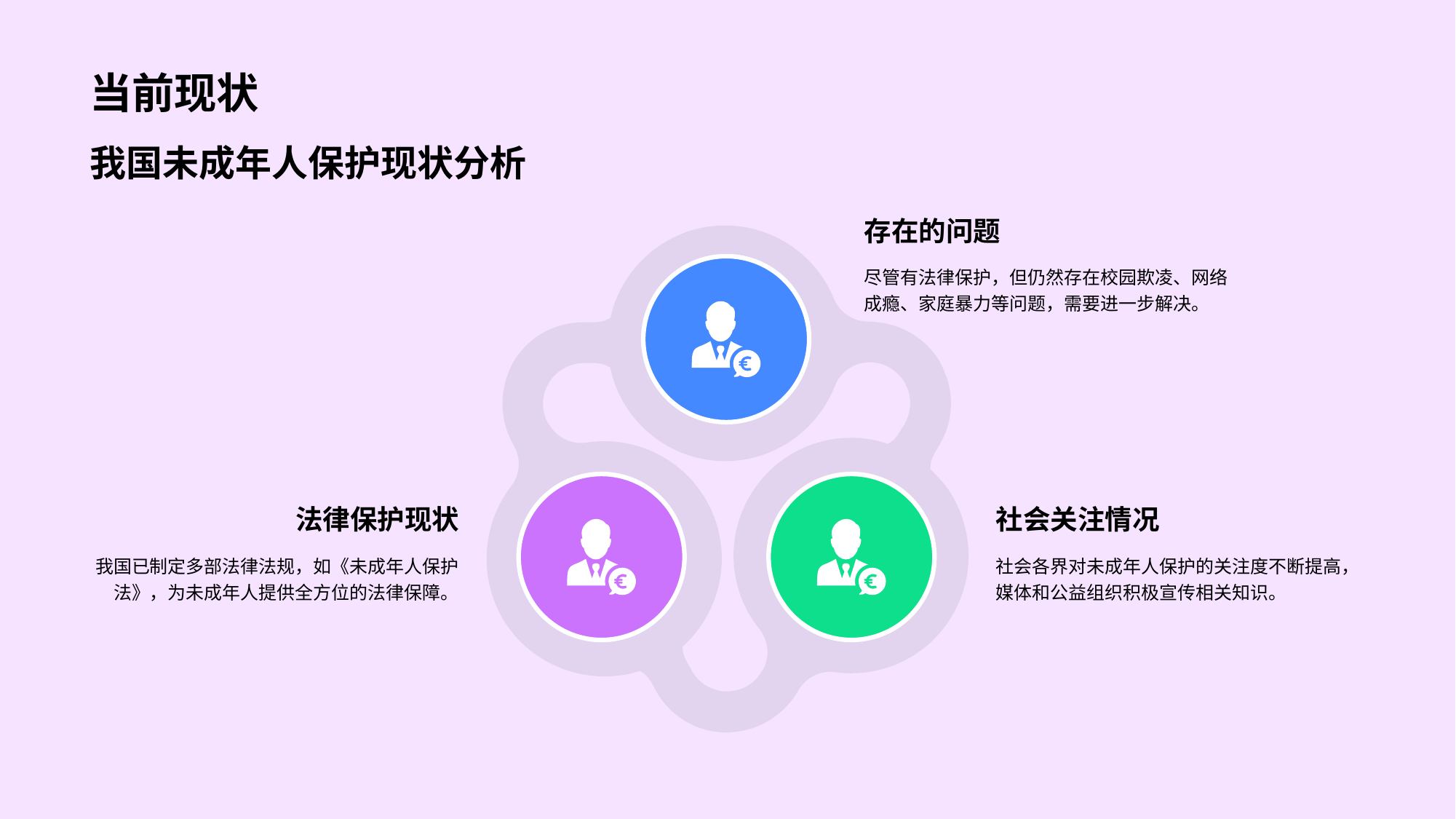

# 当前现状
我国未成年人保护现状分析
存在的问题
尽管有法律保护，但仍然存在校园欺凌、网络成瘾、家庭暴力等问题，需要进一步解决。

法律保护现状
我国已制定多部法律法规，如《未成年人保护法》，为未成年人提供全方位的法律保障。
社会关注情况
社会各界对未成年人保护的关注度不断提高，媒体和公益组织积极宣传相关知识。